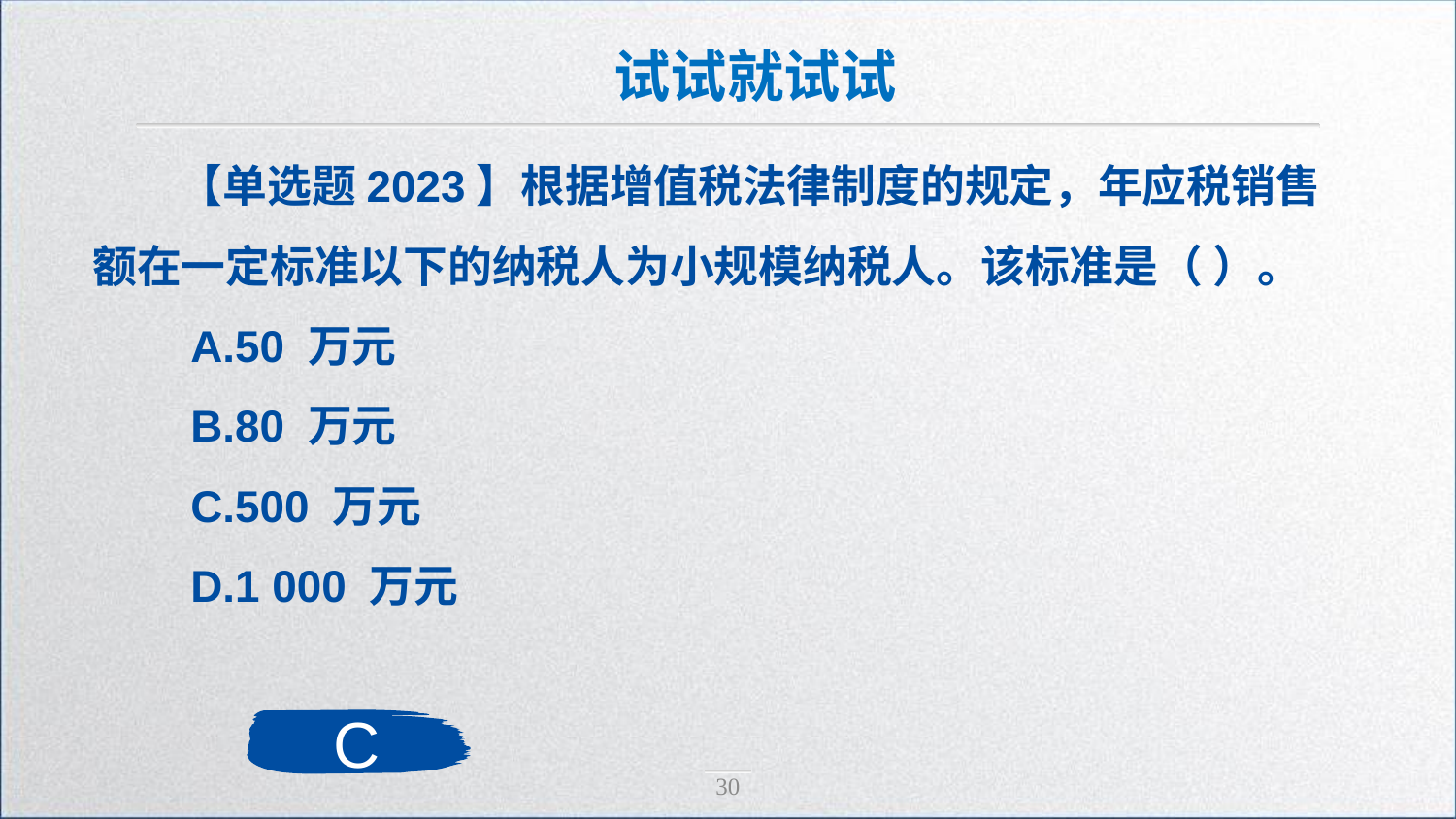

试试就试试
【单选题2023】根据增值税法律制度的规定，年应税销售额在一定标准以下的纳税人为小规模纳税人。该标准是（ ）。
 A.50 万元
 B.80 万元
 C.500 万元
 D.1 000 万元

C
30